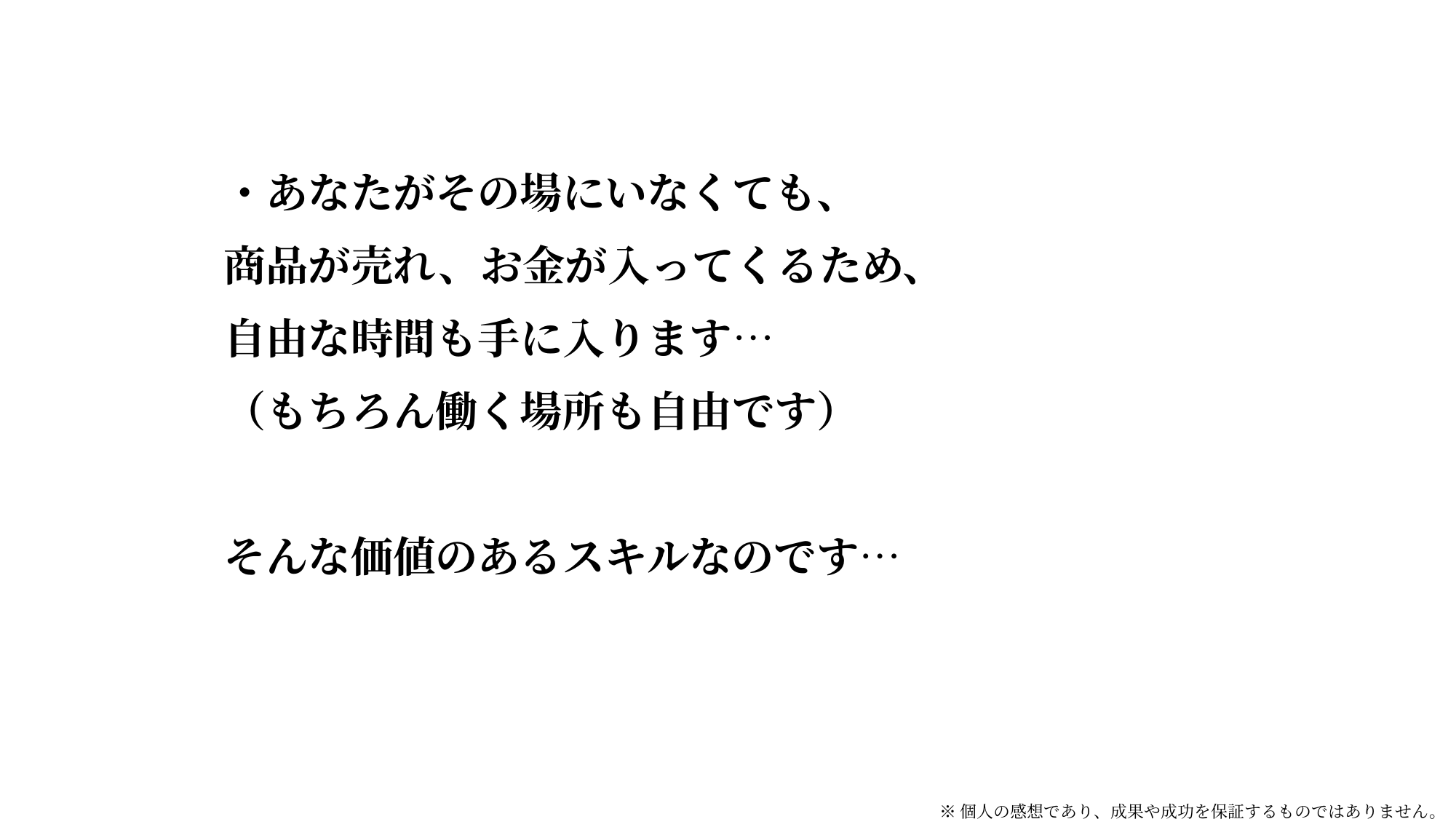

・あなたがその場にいなくても、
商品が売れ、お金が入ってくるため、
自由な時間も手に入ります…
（もちろん働く場所も自由です）

そんな価値のあるスキルなのです…
※個人の感想であり、成果や成功を保証するものではありません。